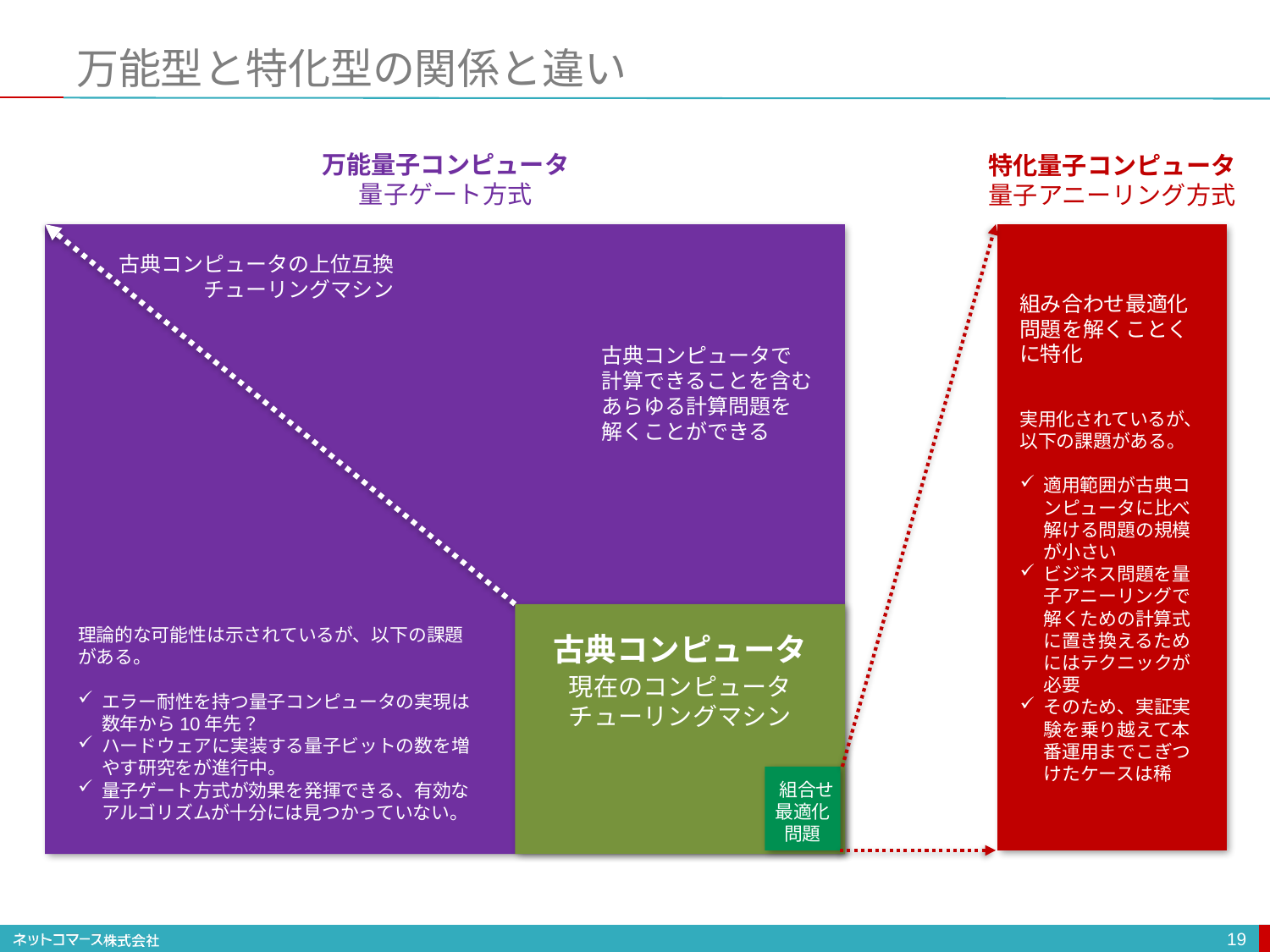

# 万能型と特化型の関係と違い
万能量子コンピュータ
量子ゲート方式
古典コンピュータの上位互換
チューリングマシン
古典コンピュータで
計算できることを含む
あらゆる計算問題を
解くことができる
理論的な可能性は示されているが、以下の課題がある。

エラー耐性を持つ量子コンピュータの実現は数年から10年先？
ハードウェアに実装する量子ビットの数を増やす研究をが進行中。
量子ゲート方式が効果を発揮できる、有効なアルゴリズムが十分には見つかっていない。

特化量子コンピュータ
量子アニーリング方式

組み合わせ最適化問題を解くことくに特化
実用化されているが、以下の課題がある。

適用範囲が古典コンピュータに比べ解ける問題の規模が小さい
ビジネス問題を量子アニーリングで解くための計算式に置き換えるためにはテクニックが必要
そのため、実証実験を乗り越えて本番運用までこぎつけたケースは稀

古典コンピュータ
現在のコンピュータ
チューリングマシン

 組合せ
最適化
問題
19